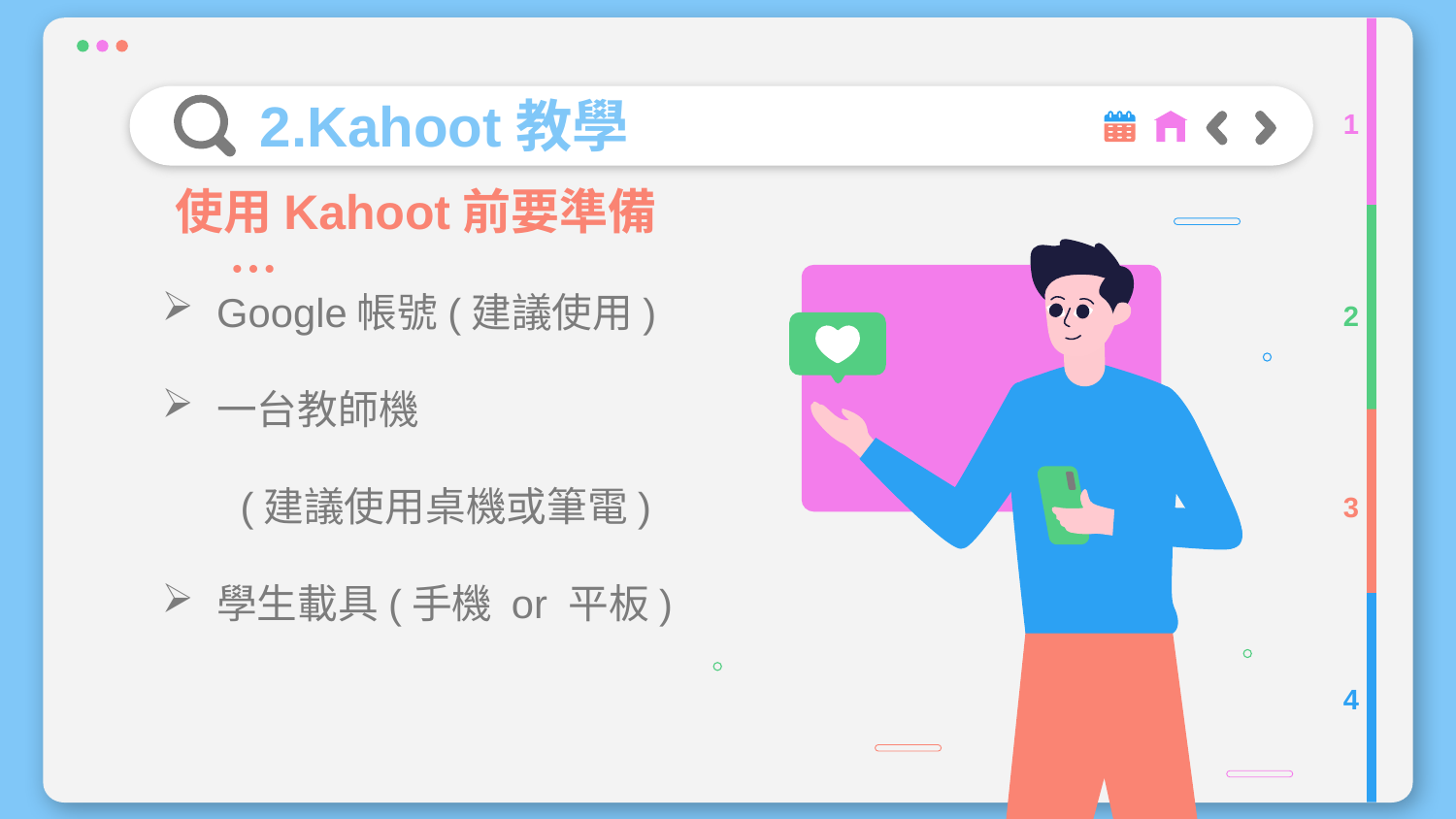

# 2.Kahoot教學
1

使用Kahoot前要準備…

2

Google帳號(建議使用)
一台教師機
       (建議使用桌機或筆電)
學生載具(手機 or 平板)

3
4